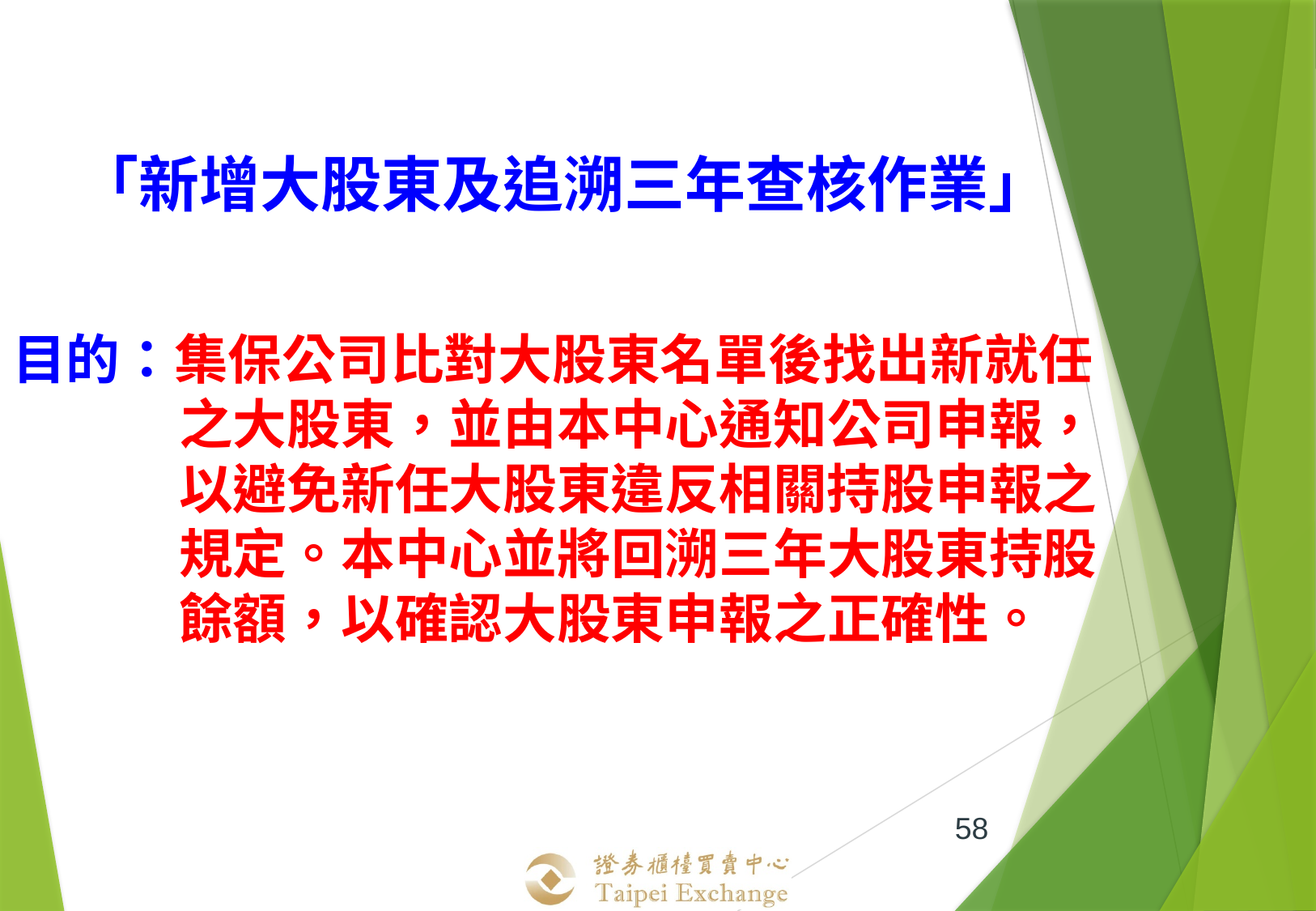

「新增大股東及追溯三年查核作業」

目的：集保公司比對大股東名單後找出新就任之大股東，並由本中心通知公司申報，以避免新任大股東違反相關持股申報之規定。本中心並將回溯三年大股東持股餘額，以確認大股東申報之正確性。

58